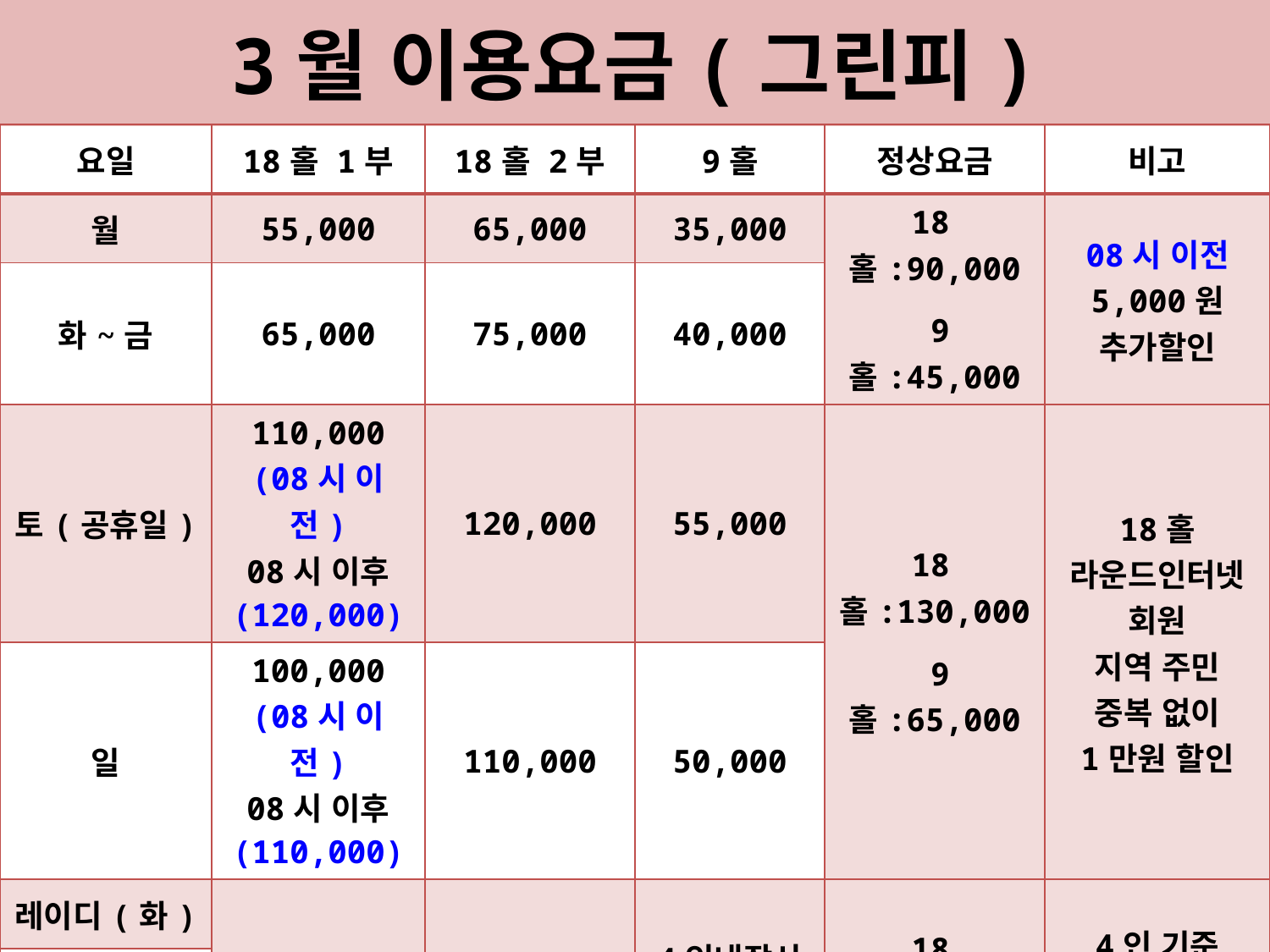

# 3월 이용요금(그린피)
| 요일 | 18홀 1부 | 18홀 2부 | 9홀 | 정상요금 | 비고 |
| --- | --- | --- | --- | --- | --- |
| 월 | 55,000 | 65,000 | 35,000 | 18홀:90,000 9홀:45,000 | 08시 이전 5,000원 추가할인 |
| 화~금 | 65,000 | 75,000 | 40,000 |  |  |
| 토(공휴일) | 110,000 (08시 이전) 08시 이후 (120,000) | 120,000 | 55,000 | 18홀:130,000 9홀:65,000 | 18홀 라운드인터넷 회원 지역 주민 중복 없이 1만원 할인 |
| 일 | 100,000 (08시 이전) 08시 이후 (110,000) | 110,000 | 50,000 |  |  |
| 레이디(화) | 75,000 | 80,000 | 4인내장시 1명 면제 3명 정상요금 | 18홀:90,000 9홀:45,000 | 4인 기준 카트비 포함 |
| 실버데이(수) |  |  |  |  |  |
| 제휴업체 홍보대사 | 관계자 외 동반자 인터넷 회원,지역주민 1만원 할인 |  |  |  | 중복할인없음 |